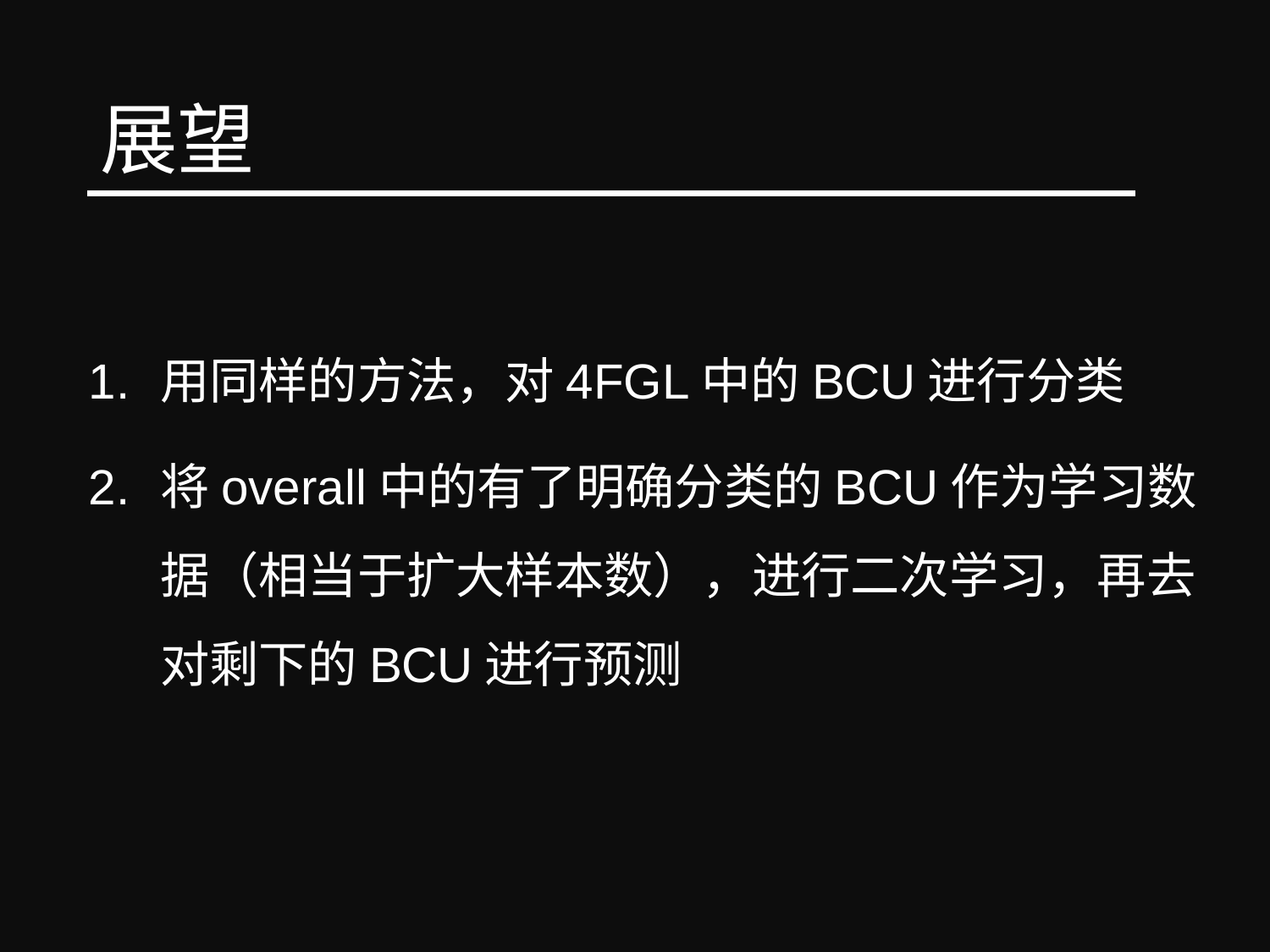

# 展望
用同样的方法，对4FGL中的BCU进行分类
将overall中的有了明确分类的BCU作为学习数据（相当于扩大样本数），进行二次学习，再去对剩下的BCU进行预测